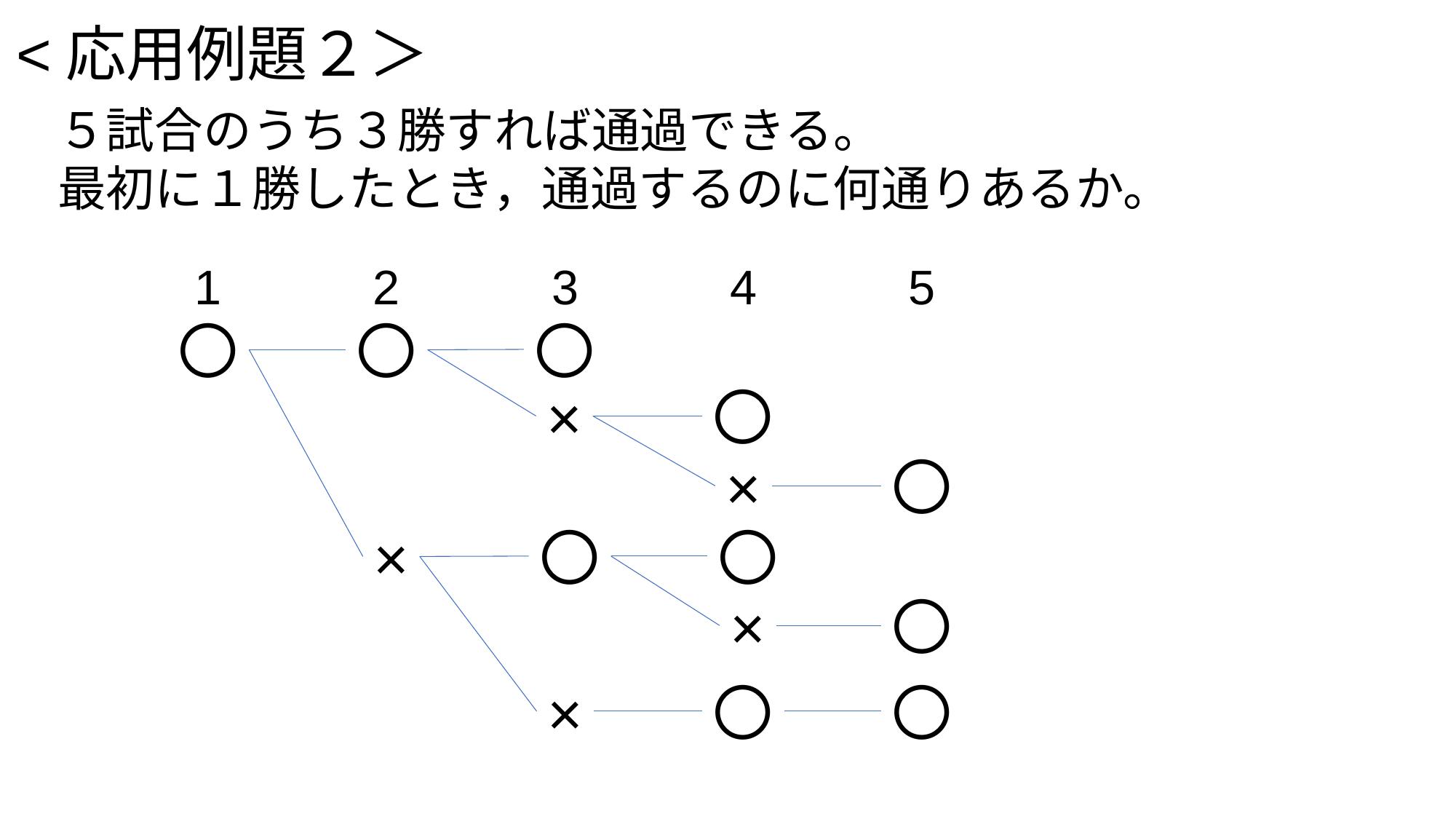

<応用例題２＞
５試合のうち３勝すれば通過できる。
最初に１勝したとき，通過するのに何通りあるか。
4
5
3
1
2
〇
〇
〇
×
〇
×
〇
〇
〇
×
×
〇
×
〇
〇